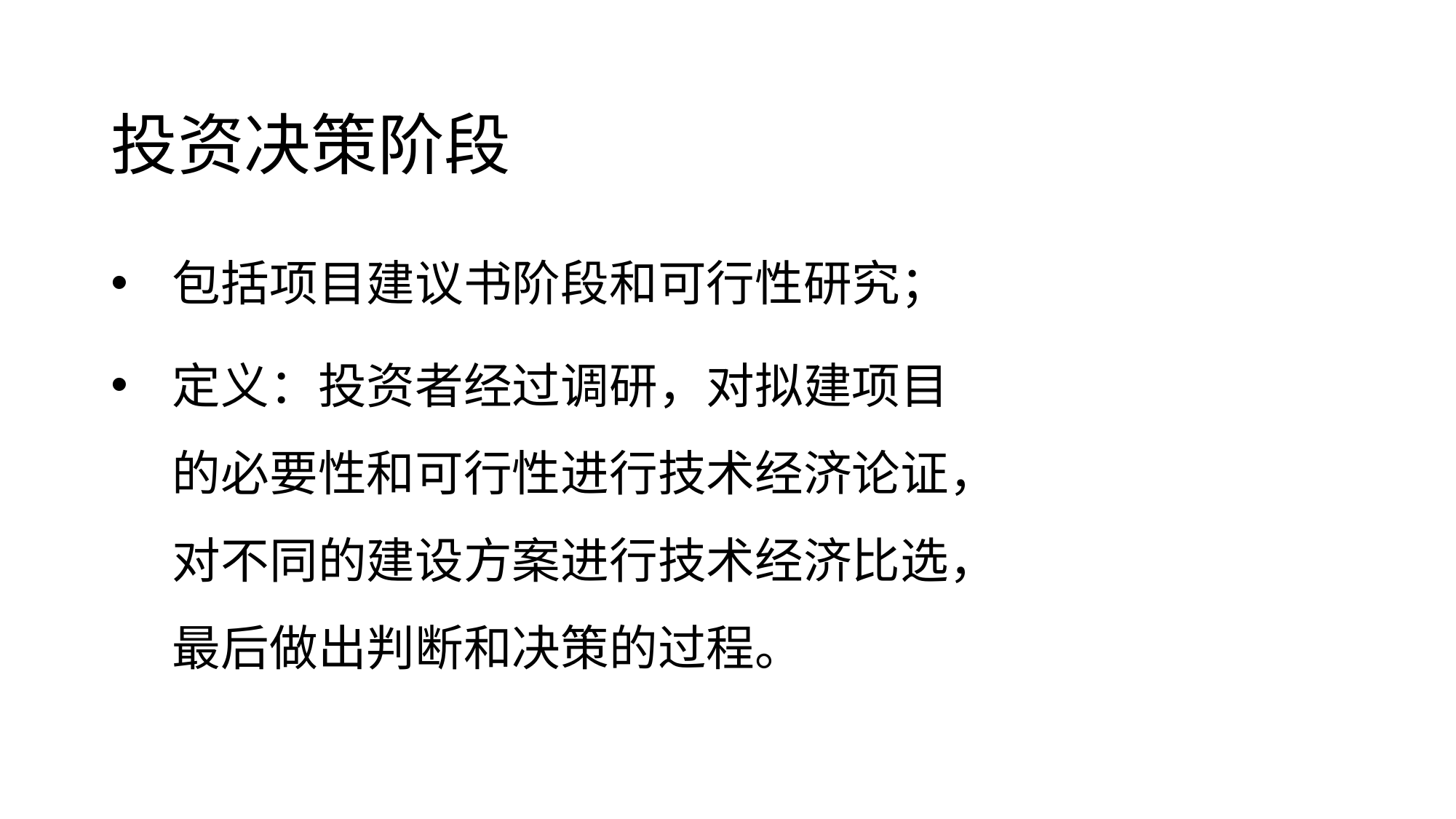

# 投资决策阶段
包括项目建议书阶段和可行性研究；
定义：投资者经过调研，对拟建项目的必要性和可行性进行技术经济论证，对不同的建设方案进行技术经济比选，最后做出判断和决策的过程。